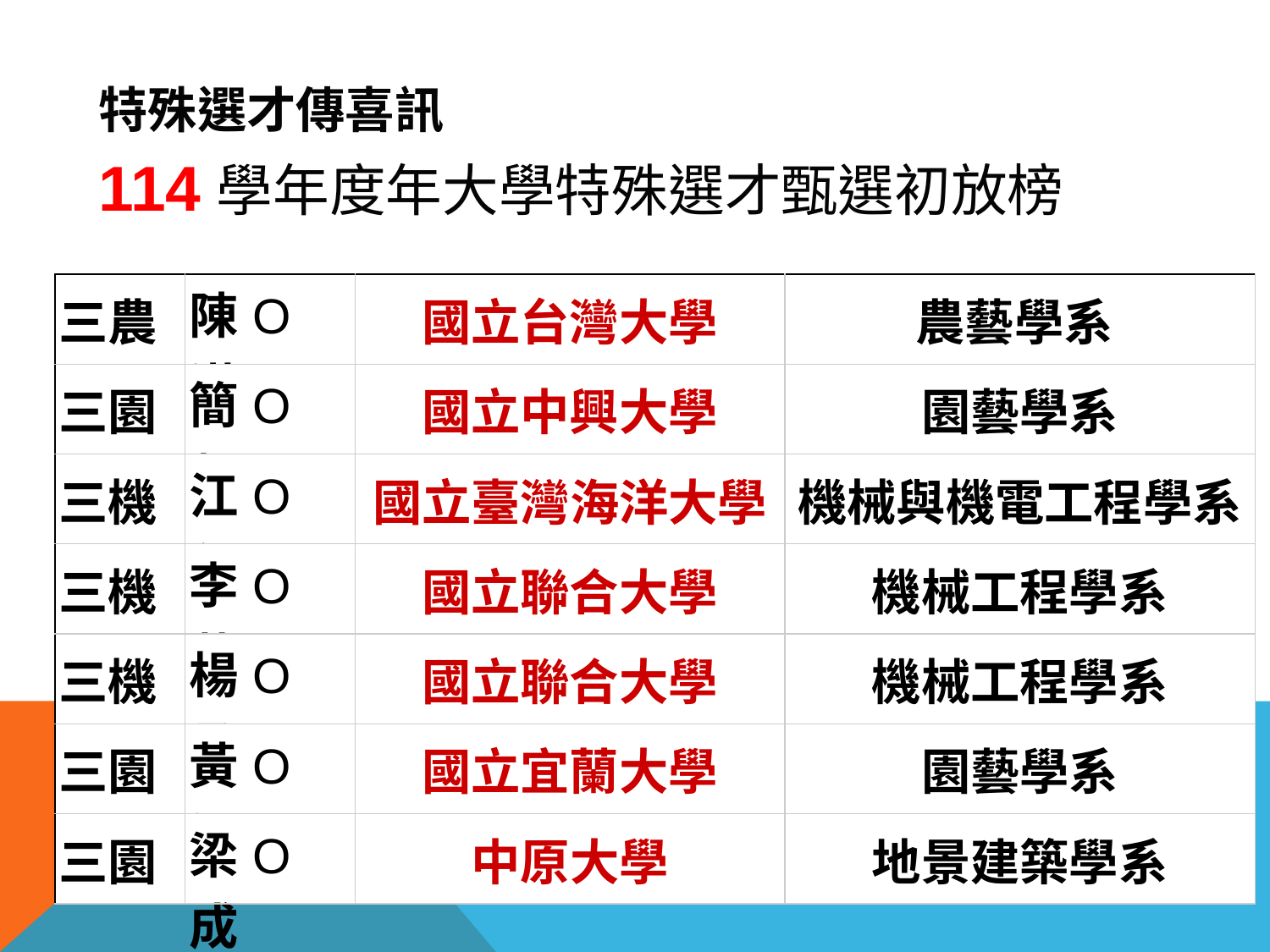

# 特殊選才傳喜訊
114學年度年大學特殊選才甄選初放榜

| 三農 | 陳O澕 | 國立台灣大學 | 農藝學系 |
| --- | --- | --- | --- |
| 三園 | 簡O叡 | 國立中興大學 | 園藝學系 |
| 三機 | 江O翔 | 國立臺灣海洋大學 | 機械與機電工程學系 |
| 三機 | 李O華 | 國立聯合大學 | 機械工程學系 |
| 三機 | 楊O承 | 國立聯合大學 | 機械工程學系 |
| 三園 | 黃O妍 | 國立宜蘭大學 | 園藝學系 |
| 三園 | 梁O成 | 中原大學 | 地景建築學系 |